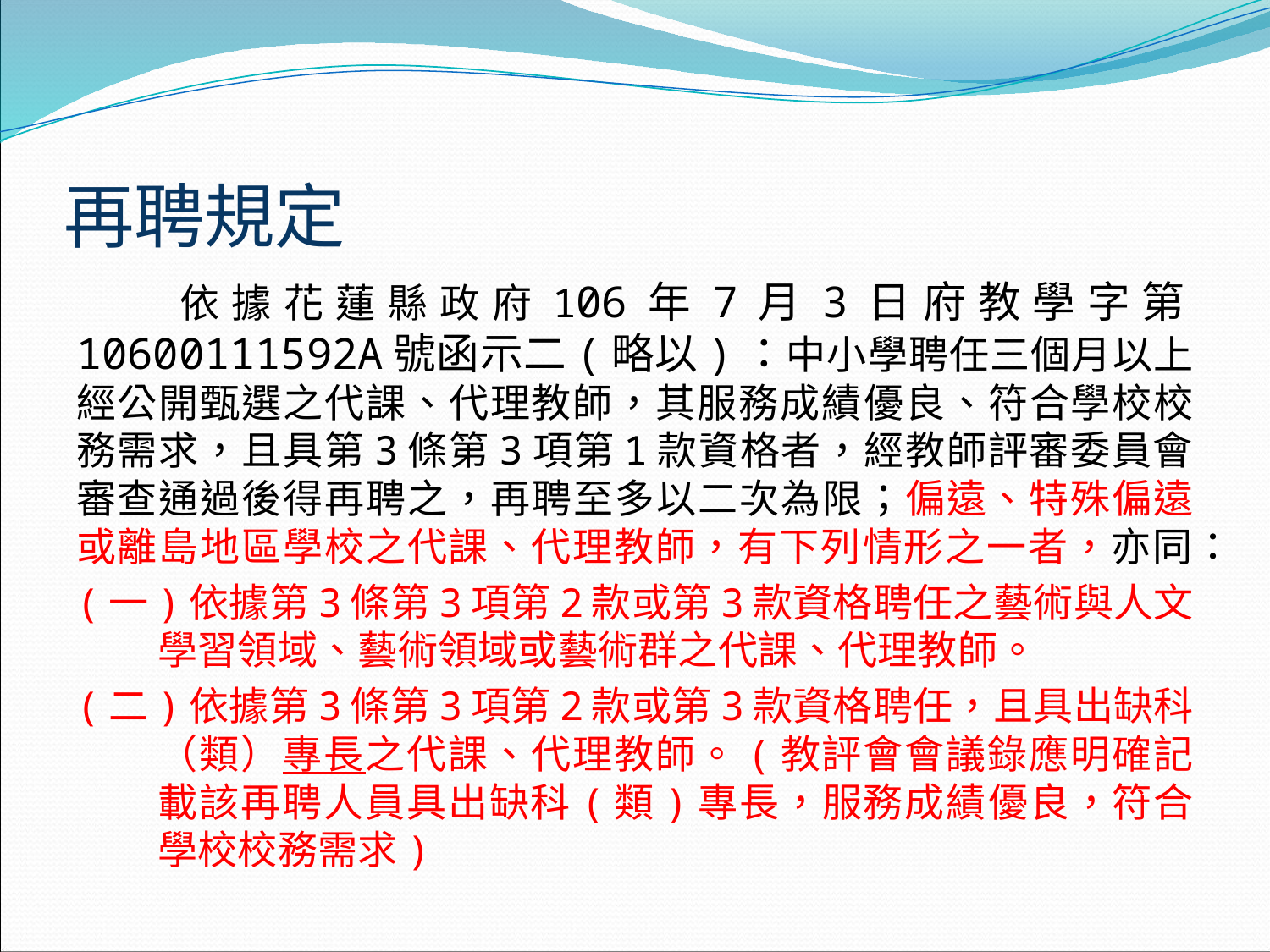

# 再聘規定
    依據花蓮縣政府106年7月3日府教學字第10600111592A號函示二(略以)：中小學聘任三個月以上經公開甄選之代課、代理教師，其服務成績優良、符合學校校務需求，且具第3條第3項第1款資格者，經教師評審委員會審查通過後得再聘之，再聘至多以二次為限；偏遠、特殊偏遠或離島地區學校之代課、代理教師，有下列情形之一者，亦同：
(一)依據第3條第3項第2款或第3款資格聘任之藝術與人文學習領域、藝術領域或藝術群之代課、代理教師。
(二)依據第3條第3項第2款或第3款資格聘任，且具出缺科（類）專長之代課、代理教師。(教評會會議錄應明確記載該再聘人員具出缺科(類)專長，服務成績優良，符合學校校務需求)